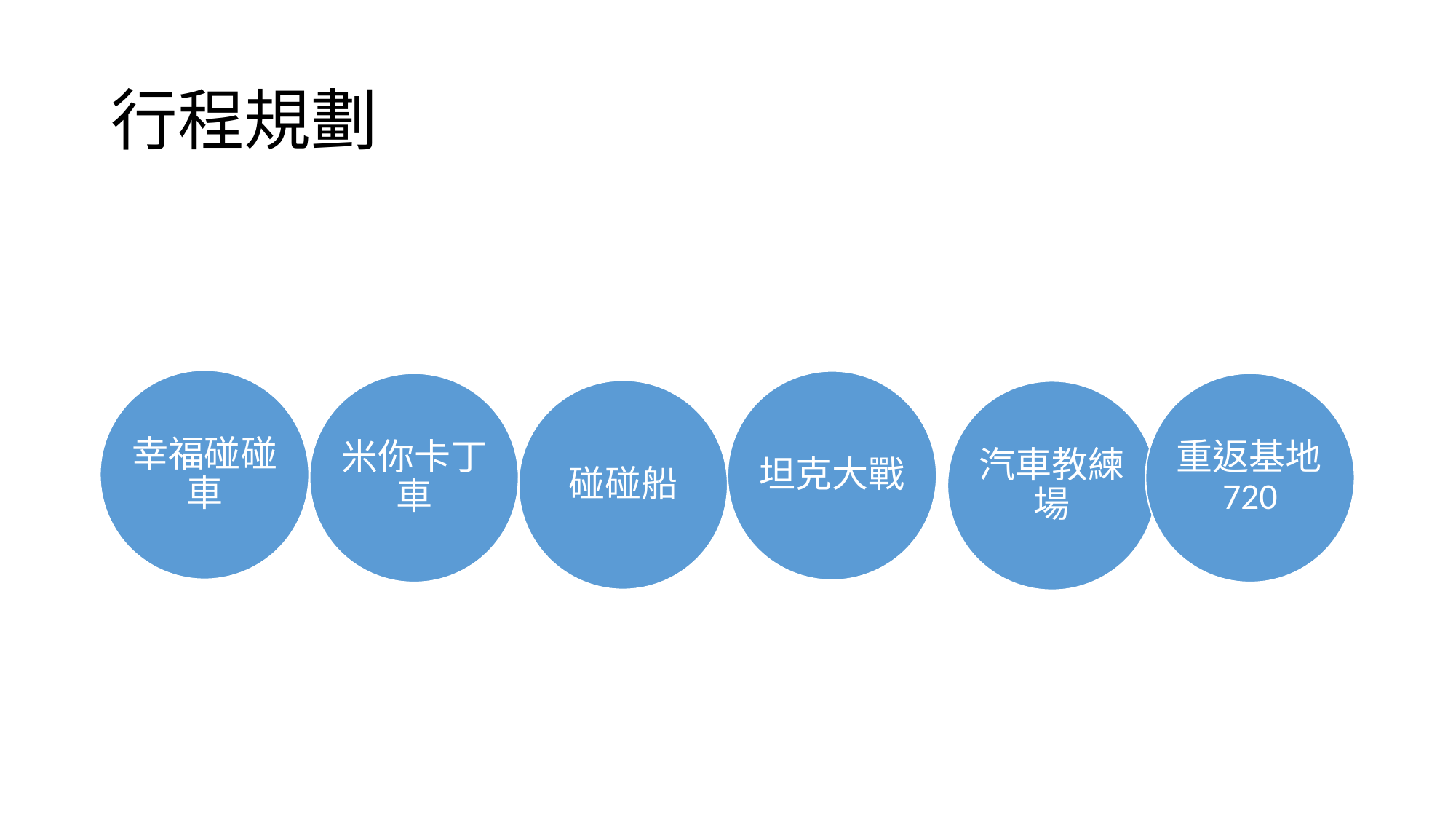

# 行程規劃
坦克大戰
米你卡丁車
碰碰船
幸福碰碰車
汽車教練場
重返基地720